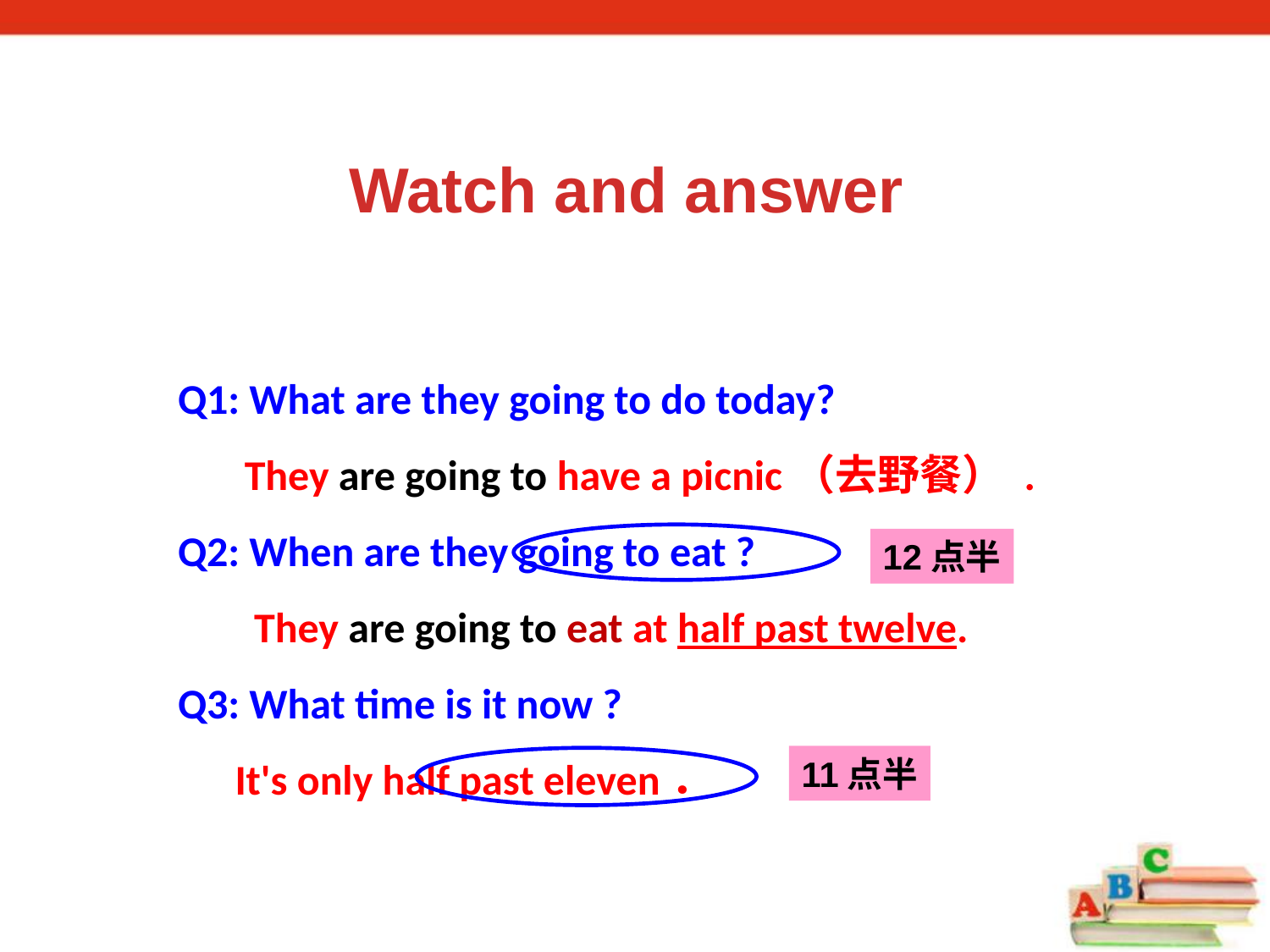

Watch and answer
Q1: What are they going to do today?
       They are going to have a picnic（去野餐） .
Q2: When are they going to eat ?
        They are going to eat at half past twelve.
Q3: What time is it now ?
      It's only half past eleven．

12点半
11点半